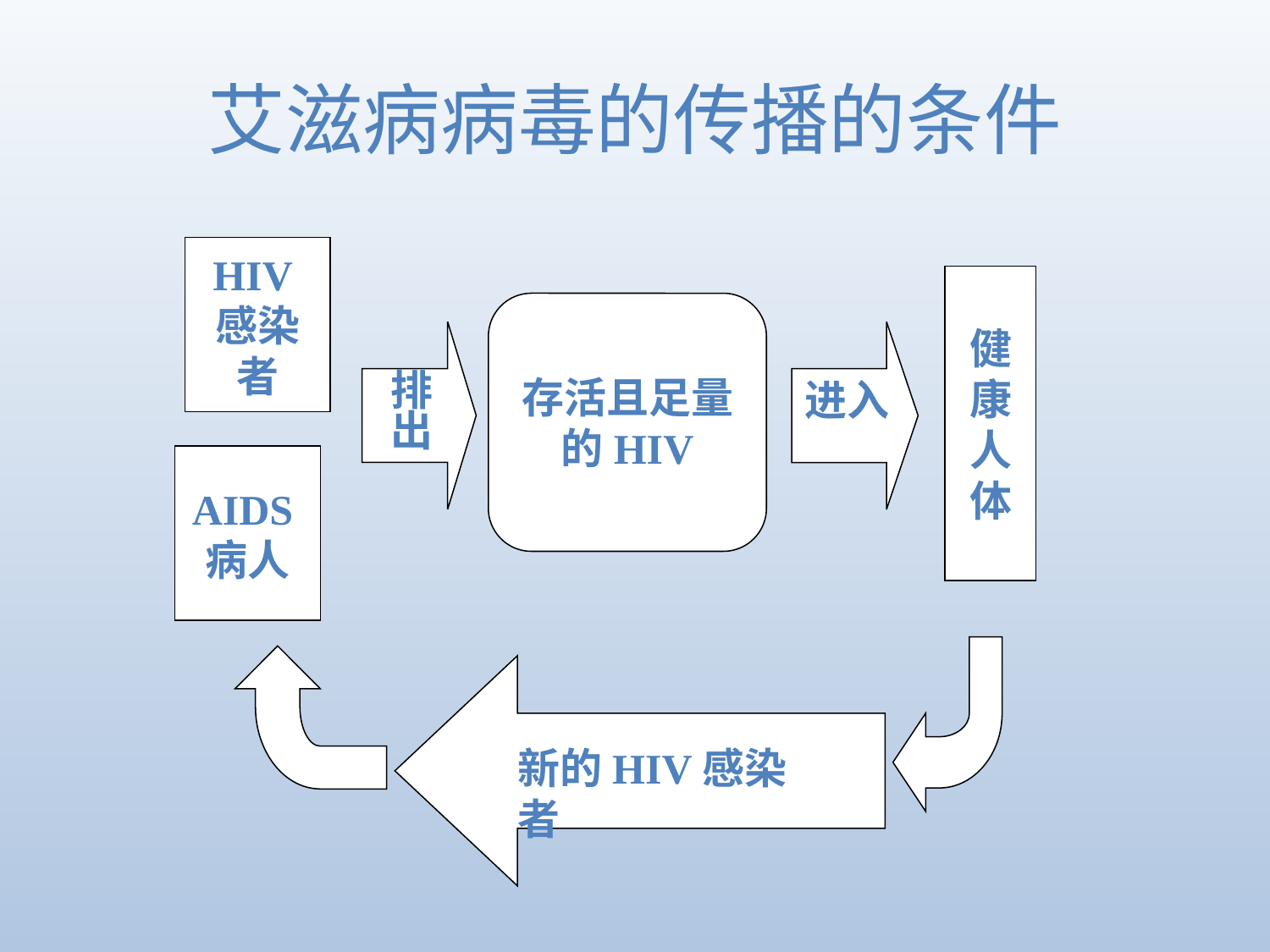

# 艾滋病病毒的传播的条件

HIV感染者
健康人体
存活且足量的HIV
排出
进入
AIDS病人

新的HIV感染者